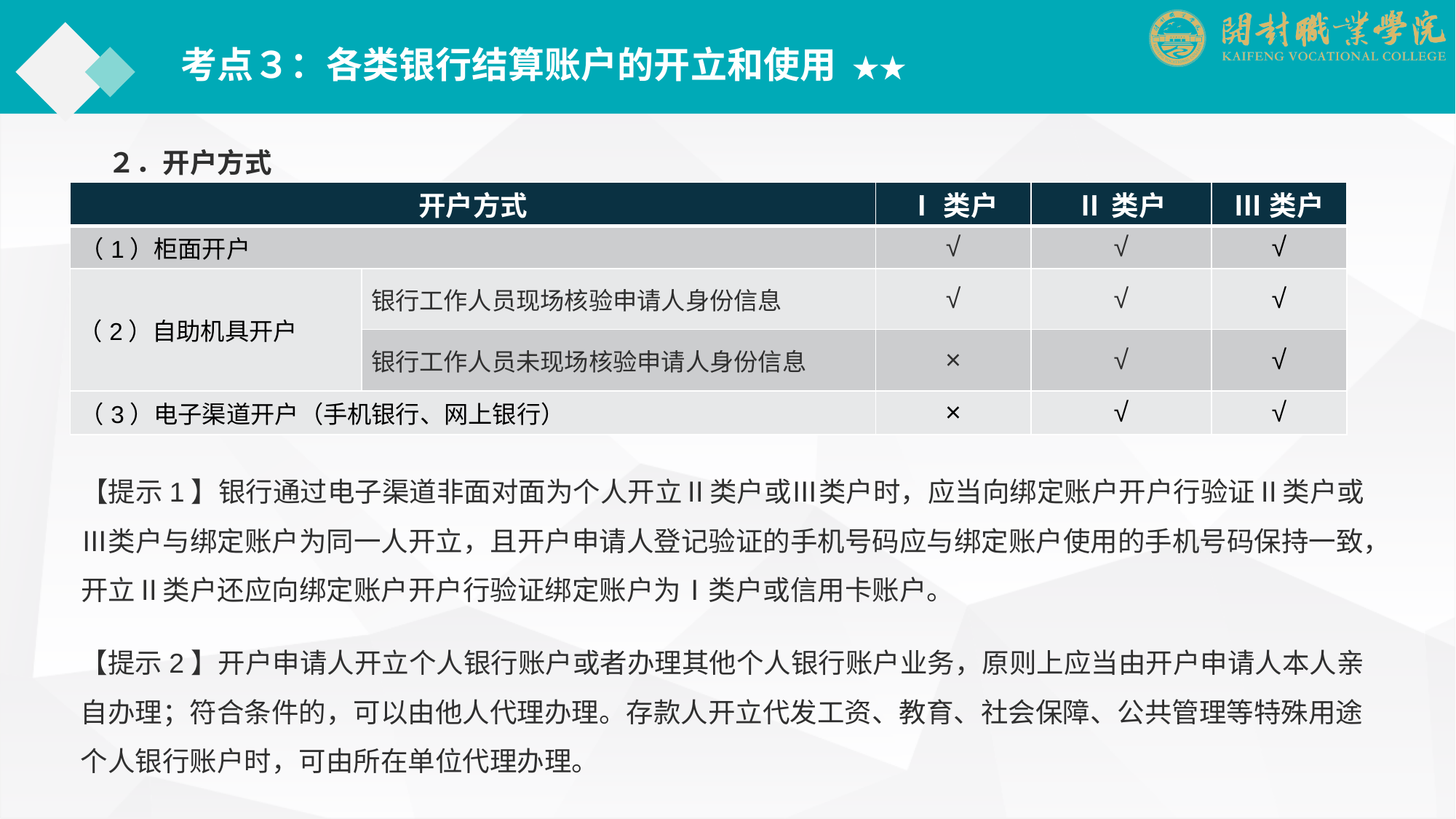

考点３：各类银行结算账户的开立和使用  ★★
２．开户方式
| 开户方式 |  | Ⅰ类户 | Ⅱ类户 | Ⅲ类户 |
| --- | --- | --- | --- | --- |
| （1）柜面开户 |  | √ | √ | √ |
| （2）自助机具开户 | 银行工作人员现场核验申请人身份信息 | √ | √ | √ |
|  | 银行工作人员未现场核验申请人身份信息 | × | √ | √ |
| （3）电子渠道开户（手机银行、网上银行） |  | × | √ | √ |
【提示1】银行通过电子渠道非面对面为个人开立Ⅱ类户或Ⅲ类户时，应当向绑定账户开户行验证Ⅱ类户或Ⅲ类户与绑定账户为同一人开立，且开户申请人登记验证的手机号码应与绑定账户使用的手机号码保持一致，开立Ⅱ类户还应向绑定账户开户行验证绑定账户为Ⅰ类户或信用卡账户。
【提示2】开户申请人开立个人银行账户或者办理其他个人银行账户业务，原则上应当由开户申请人本人亲自办理；符合条件的，可以由他人代理办理。存款人开立代发工资、教育、社会保障、公共管理等特殊用途个人银行账户时，可由所在单位代理办理。